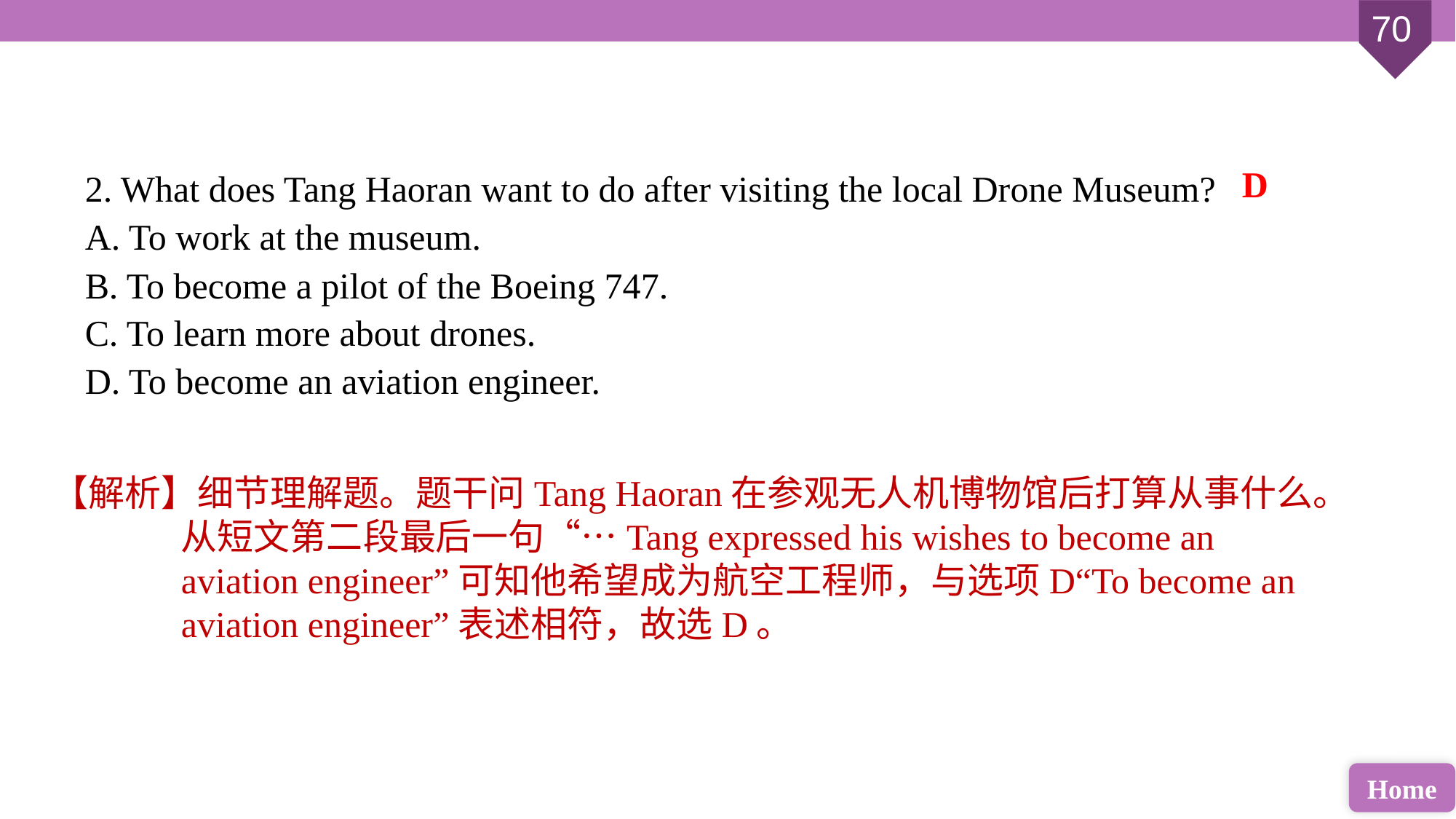

2. What does Tang Haoran want to do after visiting the local Drone Museum?
A. To work at the museum.
B. To become a pilot of the Boeing 747.
C. To learn more about drones.
D. To become an aviation engineer.
D
【解析】细节理解题。题干问Tang Haoran在参观无人机博物馆后打算从事什么。从短文第二段最后一句“…Tang expressed his wishes to become an aviation engineer”可知他希望成为航空工程师，与选项D“To become an aviation engineer”表述相符，故选D。